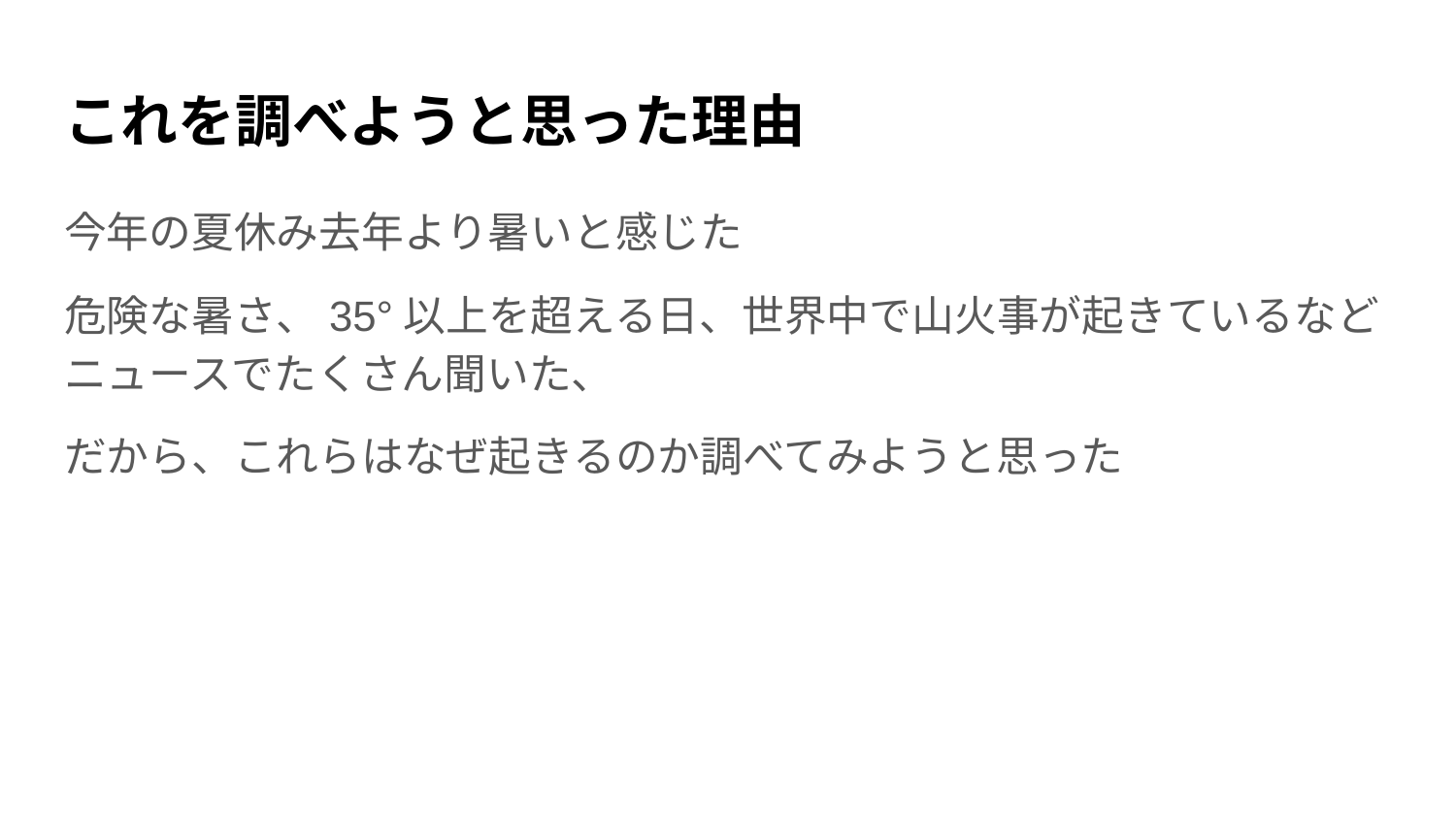

# これを調べようと思った理由
今年の夏休み去年より暑いと感じた
危険な暑さ、35°以上を超える日、世界中で山火事が起きているなどニュースでたくさん聞いた、
だから、これらはなぜ起きるのか調べてみようと思った